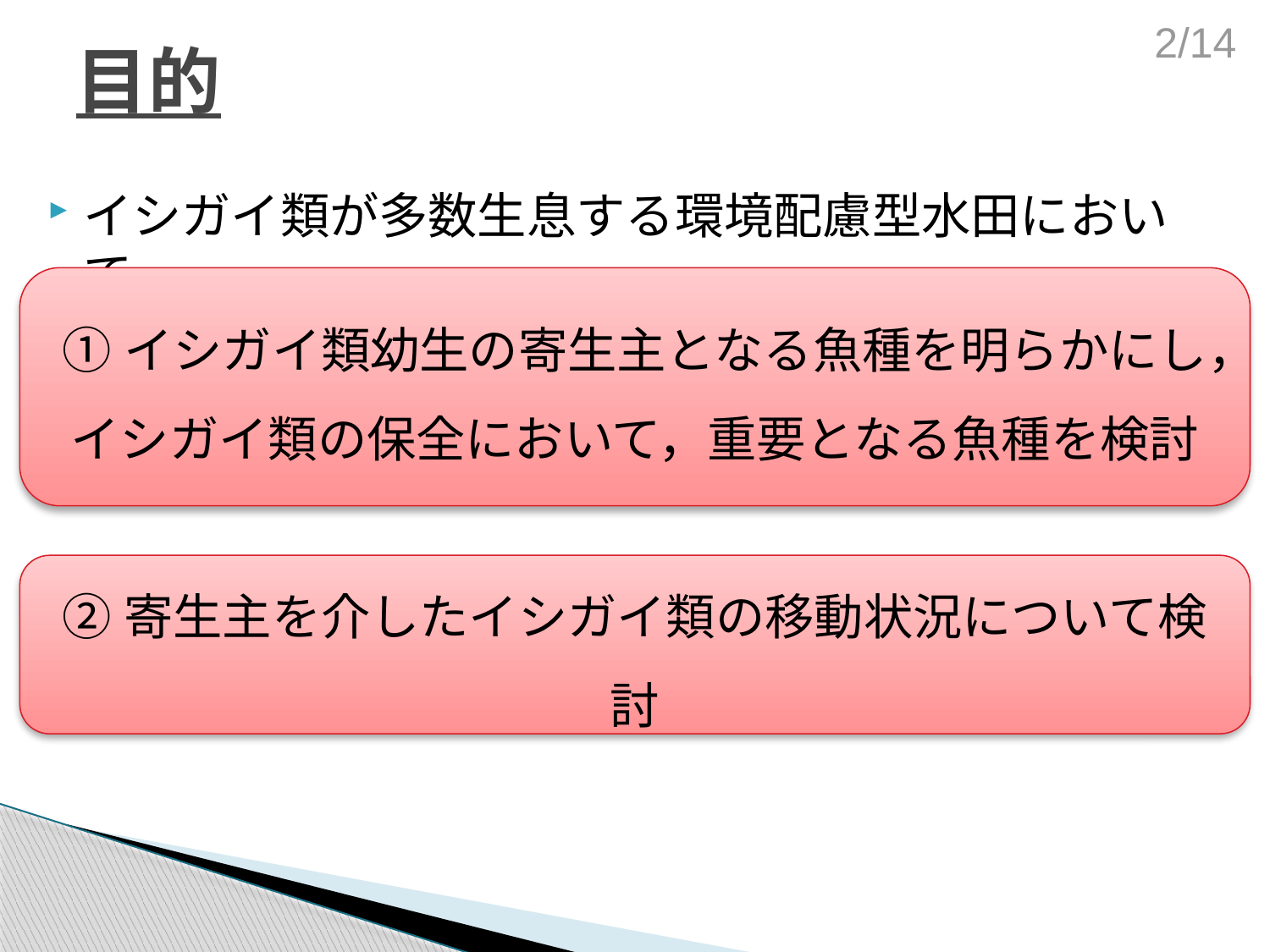

# 目的
2/14
イシガイ類が多数生息する環境配慮型水田において・・・

①イシガイ類幼生の寄生主となる魚種を明らかにし，
イシガイ類の保全において，重要となる魚種を検討

②寄生主を介したイシガイ類の移動状況について検討